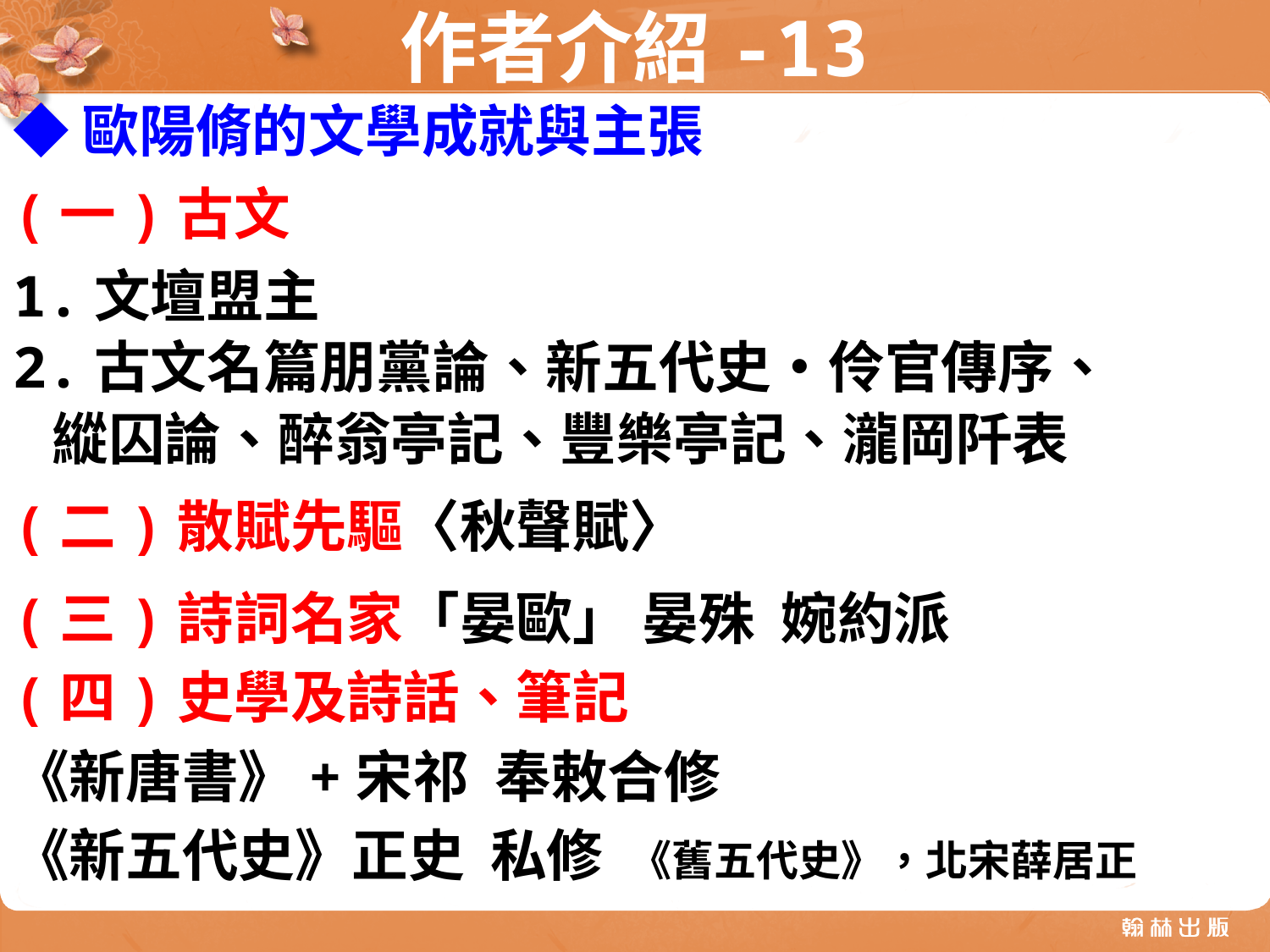

作者介紹-13
◆歐陽脩的文學成就與主張
(一)古文
1.文壇盟主
2.古文名篇朋黨論、新五代史‧伶官傳序、
  縱囚論、醉翁亭記、豐樂亭記、瀧岡阡表
(二)散賦先驅〈秋聲賦〉
(三)詩詞名家「晏歐」 晏殊  婉約派
(四)史學及詩話、筆記
《新唐書》+宋祁  奉敕合修
《新五代史》正史  私修  《舊五代史》，北宋薛居正